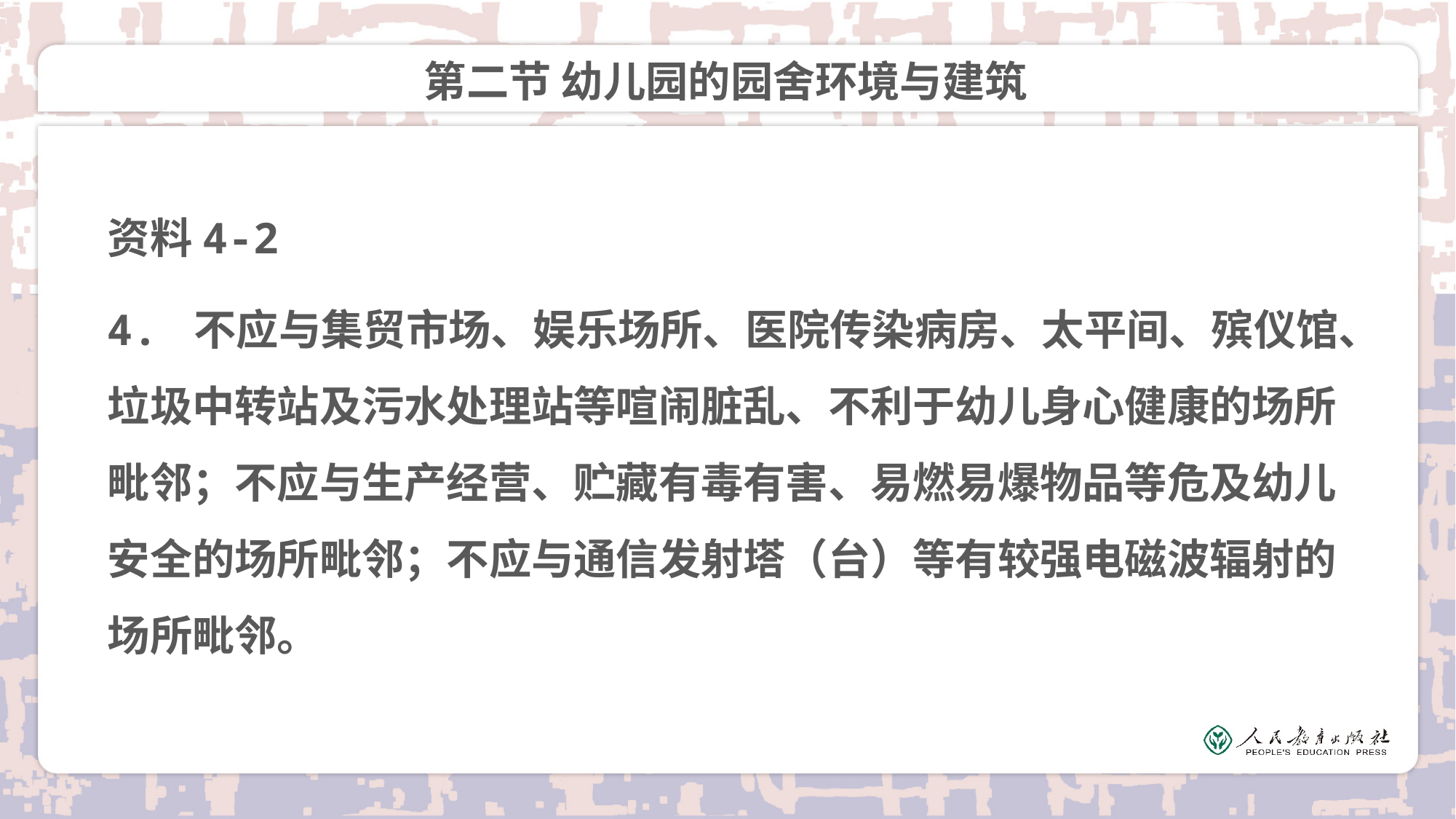

# 第二节 幼儿园的园舍环境与建筑
资料4-2
4. 不应与集贸市场、娱乐场所、医院传染病房、太平间、殡仪馆、垃圾中转站及污水处理站等喧闹脏乱、不利于幼儿身心健康的场所毗邻；不应与生产经营、贮藏有毒有害、易燃易爆物品等危及幼儿安全的场所毗邻；不应与通信发射塔（台）等有较强电磁波辐射的场所毗邻。